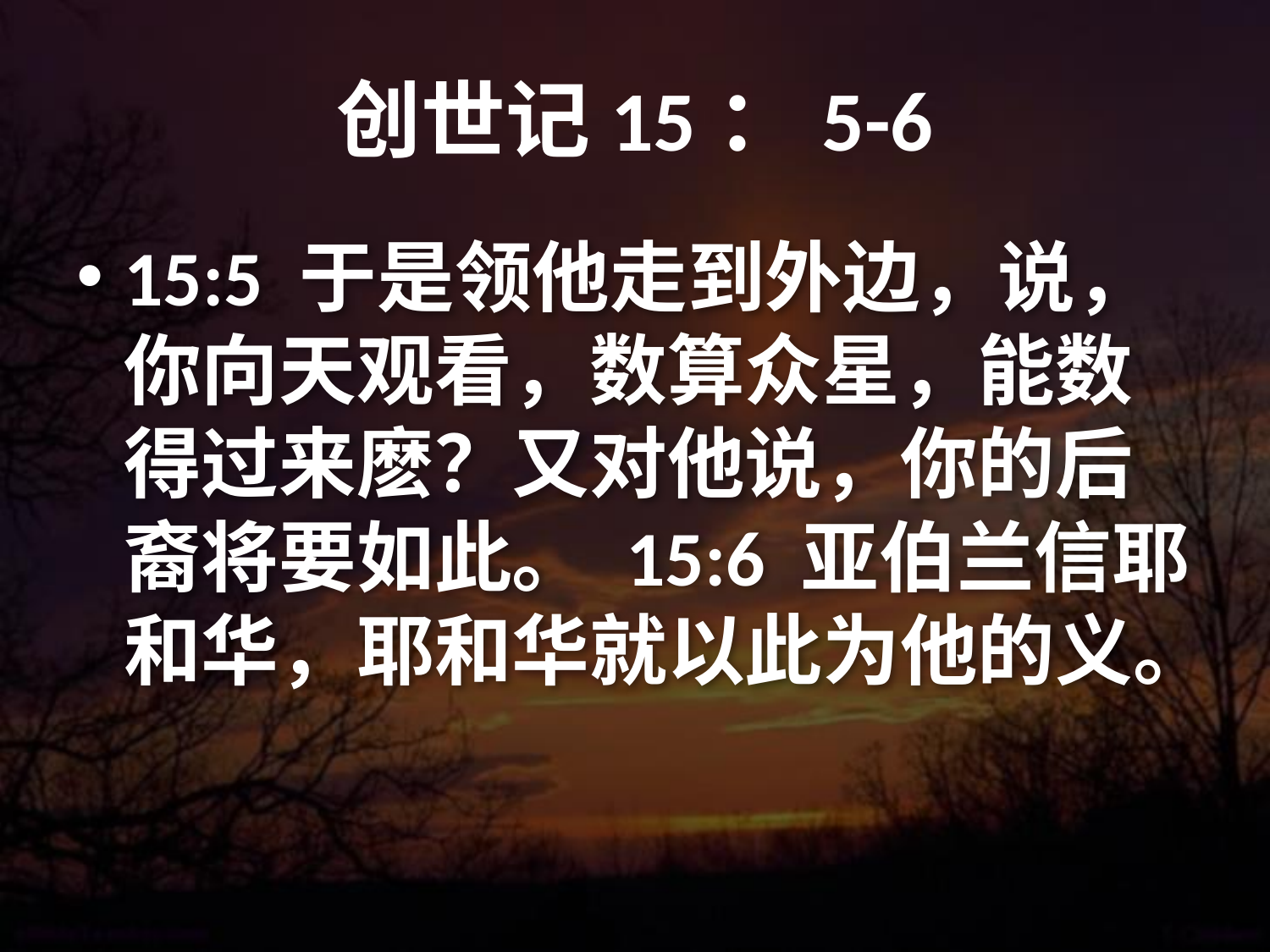

# 创世记15：5-6
15:5 于是领他走到外边，说，你向天观看，数算众星，能数得过来麽？又对他说，你的后裔将要如此。 15:6 亚伯兰信耶和华，耶和华就以此为他的义。